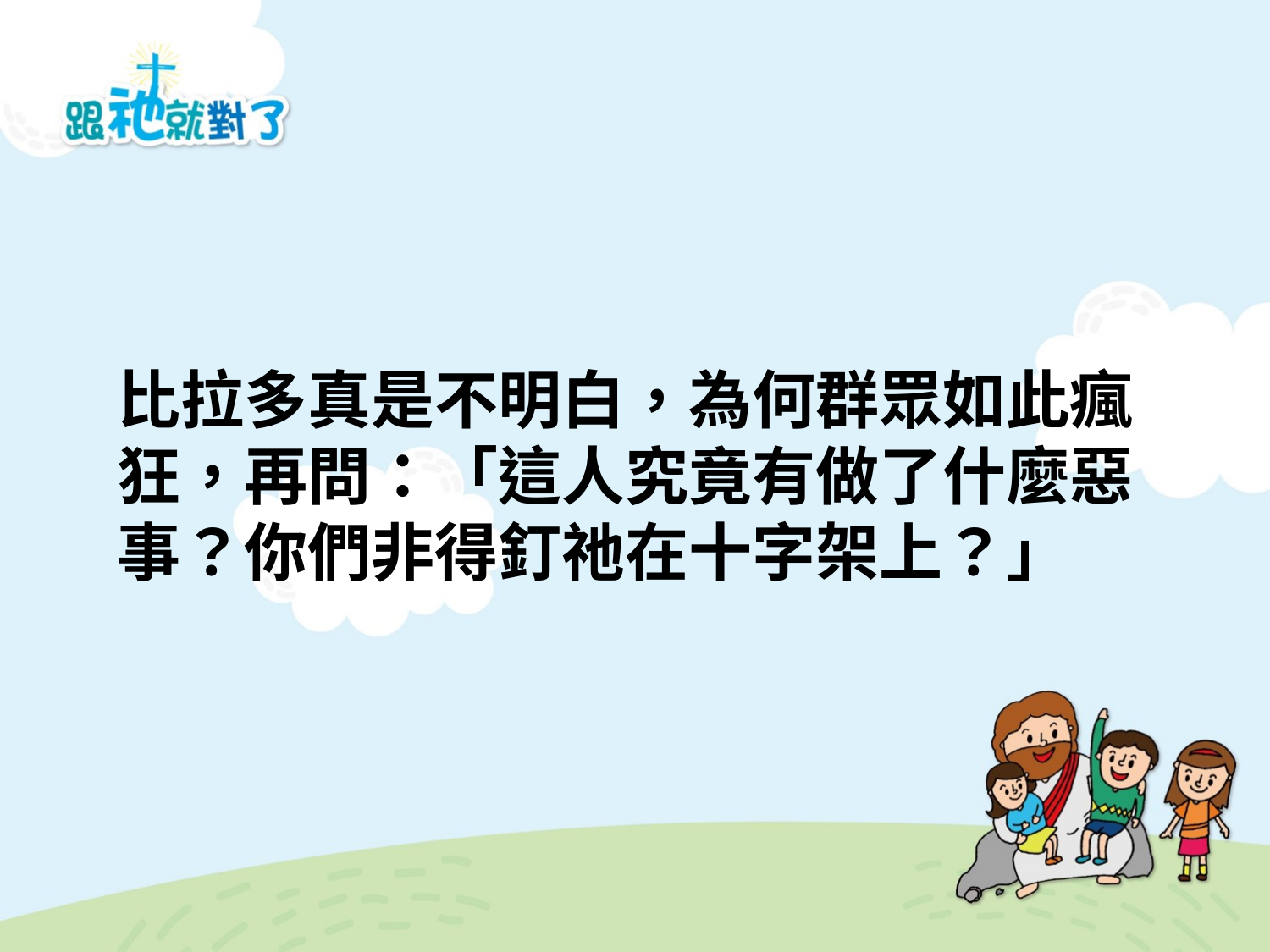

比拉多真是不明白，為何群眾如此瘋狂，再問：「這人究竟有做了什麼惡事？你們非得釘祂在十字架上？」